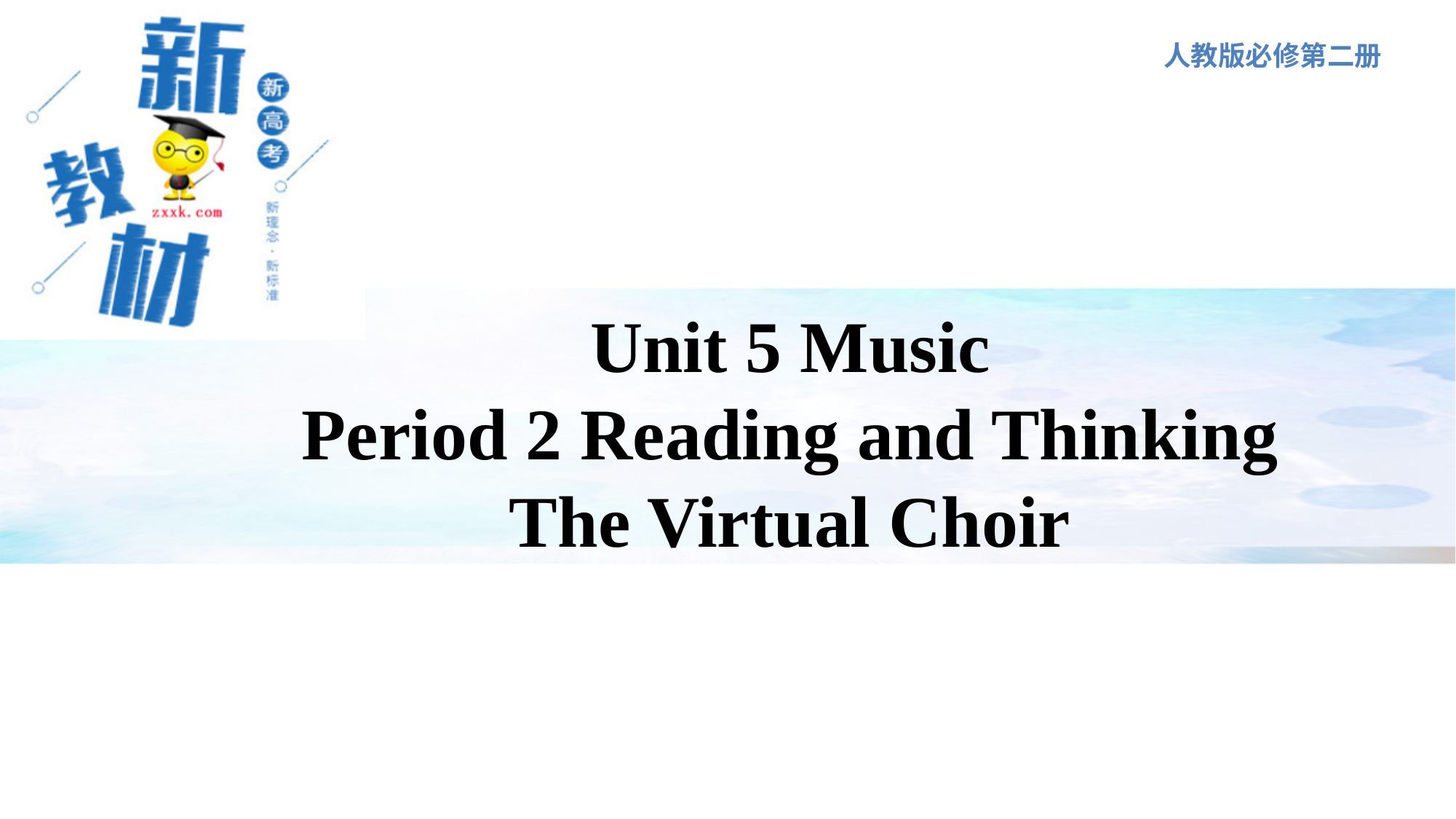

人教版必修第二册
Unit 5 Music
Period 2 Reading and Thinking
The Virtual Choir